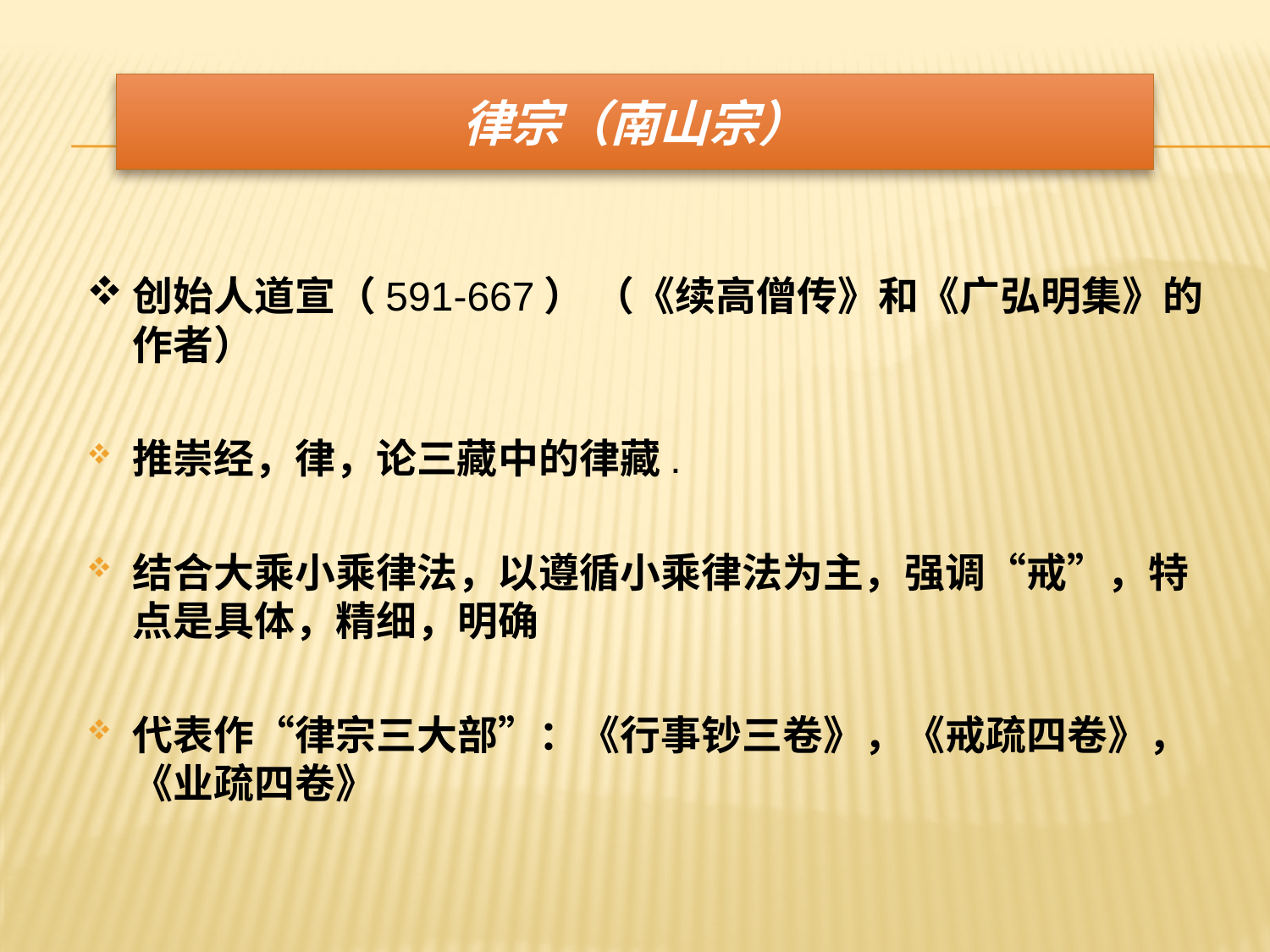

# 律宗（南山宗）
创始人道宣（591-667） （《续高僧传》和《广弘明集》的作者）

推崇经，律，论三藏中的律藏.

结合大乘小乘律法，以遵循小乘律法为主，强调“戒”，特点是具体，精细，明确

代表作“律宗三大部”：《行事钞三卷》，《戒疏四卷》，《业疏四卷》